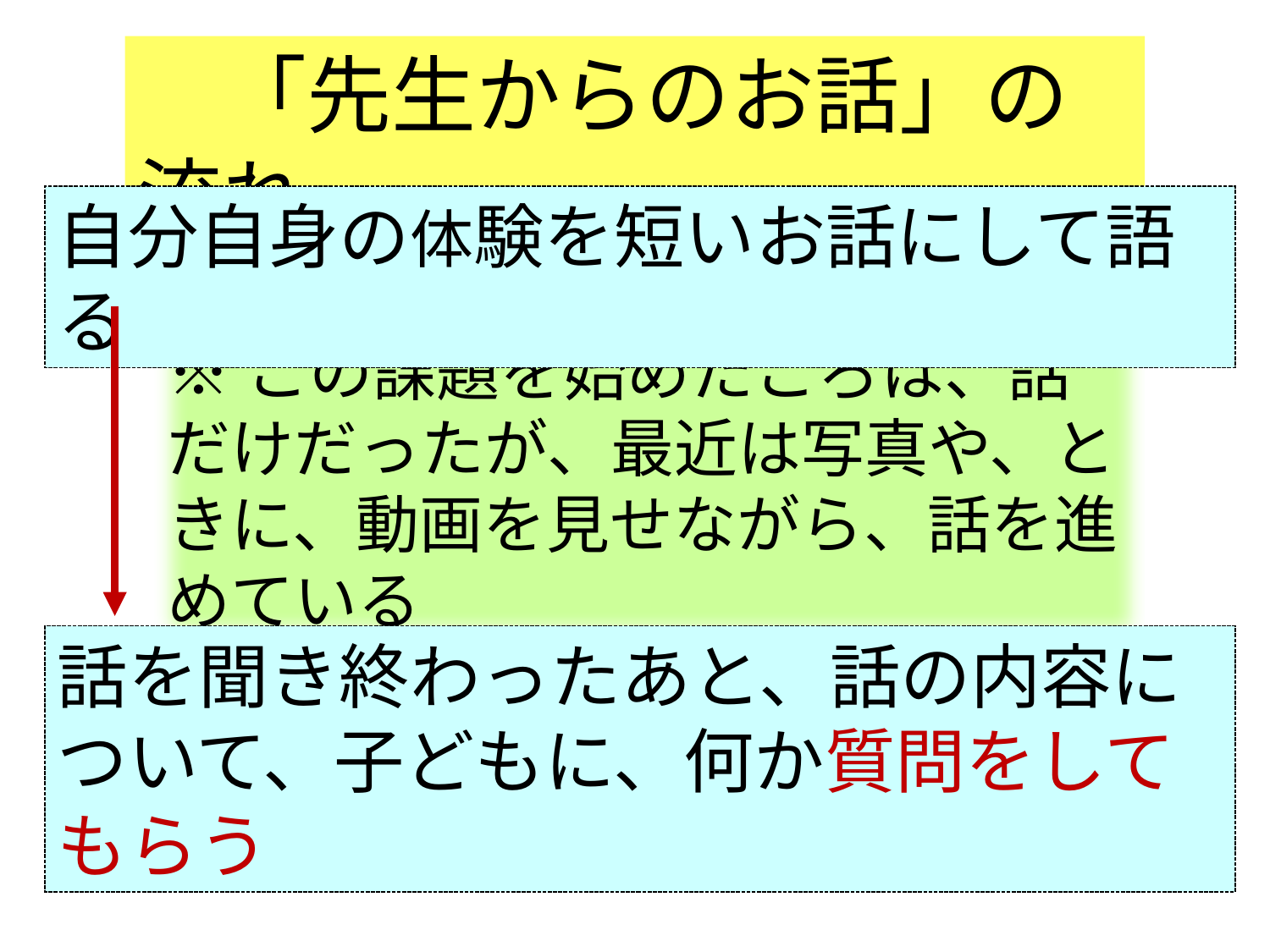

「先生からのお話」の流れ
自分自身の体験を短いお話にして語る
※この課題を始めたころは、話だけだったが、最近は写真や、ときに、動画を見せながら、話を進めている
話を聞き終わったあと、話の内容について、子どもに、何か質問をしてもらう